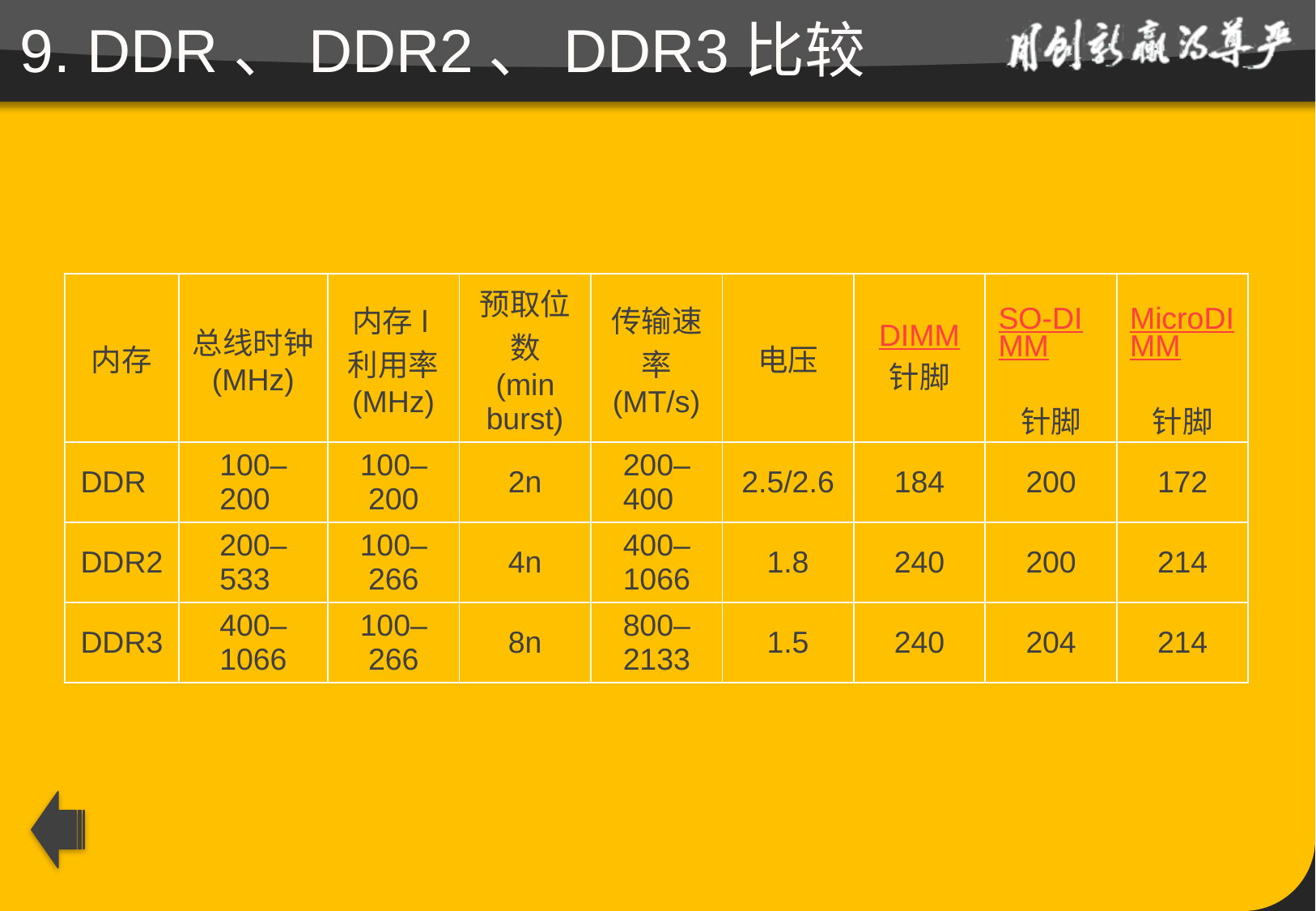

# 9. DDR、DDR2、DDR3比较
| 内存 | 总线时钟 (MHz) | 内存l利用率 (MHz) | 预取位数 (min burst) | 传输速率 (MT/s) | 电压 | DIMM 针脚 | SO-DIMM 针脚 | MicroDIMM 针脚 |
| --- | --- | --- | --- | --- | --- | --- | --- | --- |
| DDR | 100–200 | 100–200 | 2n | 200–400 | 2.5/2.6 | 184 | 200 | 172 |
| DDR2 | 200–533 | 100–266 | 4n | 400–1066 | 1.8 | 240 | 200 | 214 |
| DDR3 | 400–1066 | 100–266 | 8n | 800–2133 | 1.5 | 240 | 204 | 214 |